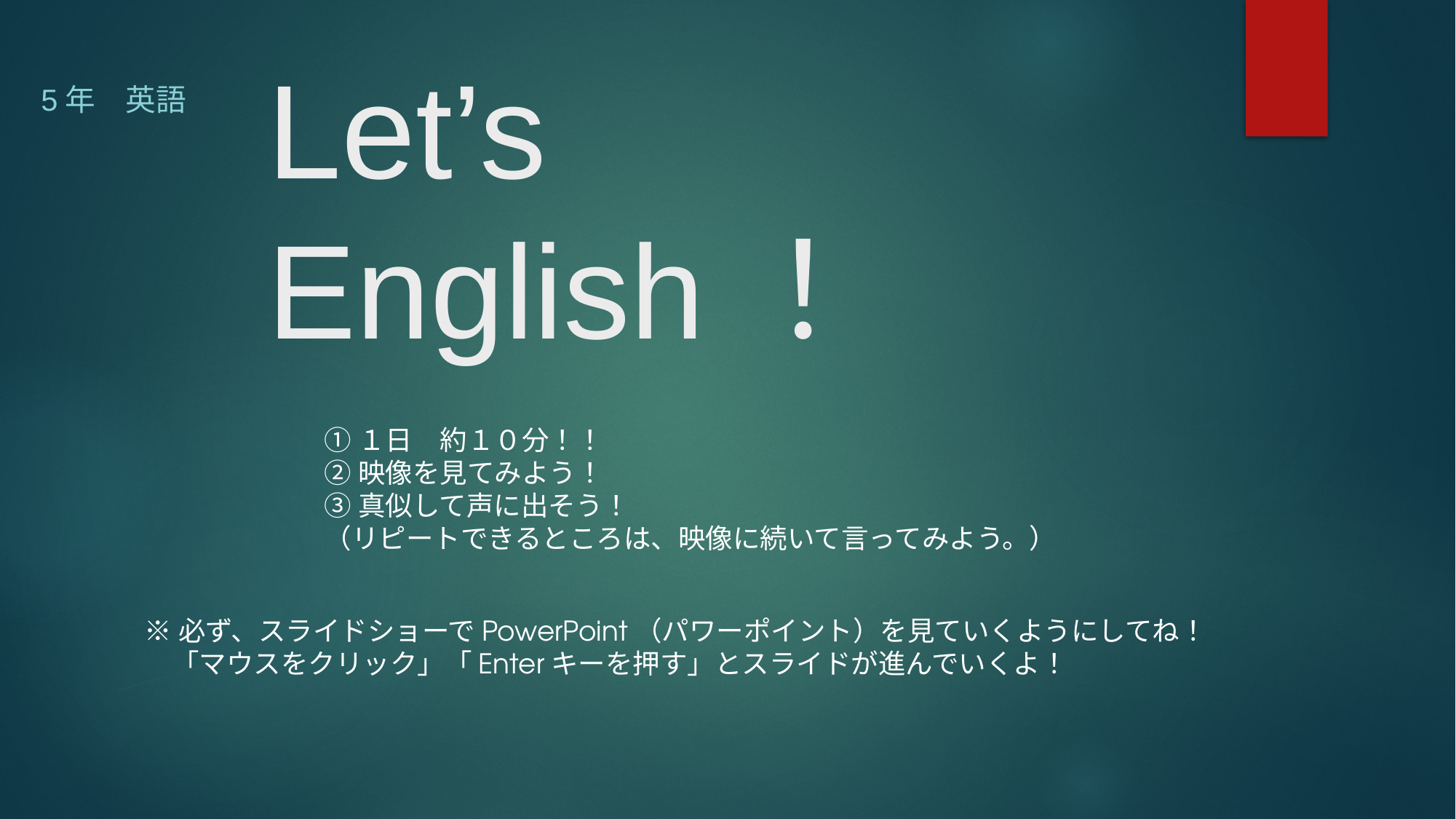

5年　英語
# Let’s　English！
①１日　約１０分！！
②映像を見てみよう！
③真似して声に出そう！
（リピートできるところは、映像に続いて言ってみよう。）
※必ず、スライドショーでPowerPoint（パワーポイント）を見ていくようにしてね！
　「マウスをクリック」「Enterキーを押す」とスライドが進んでいくよ！